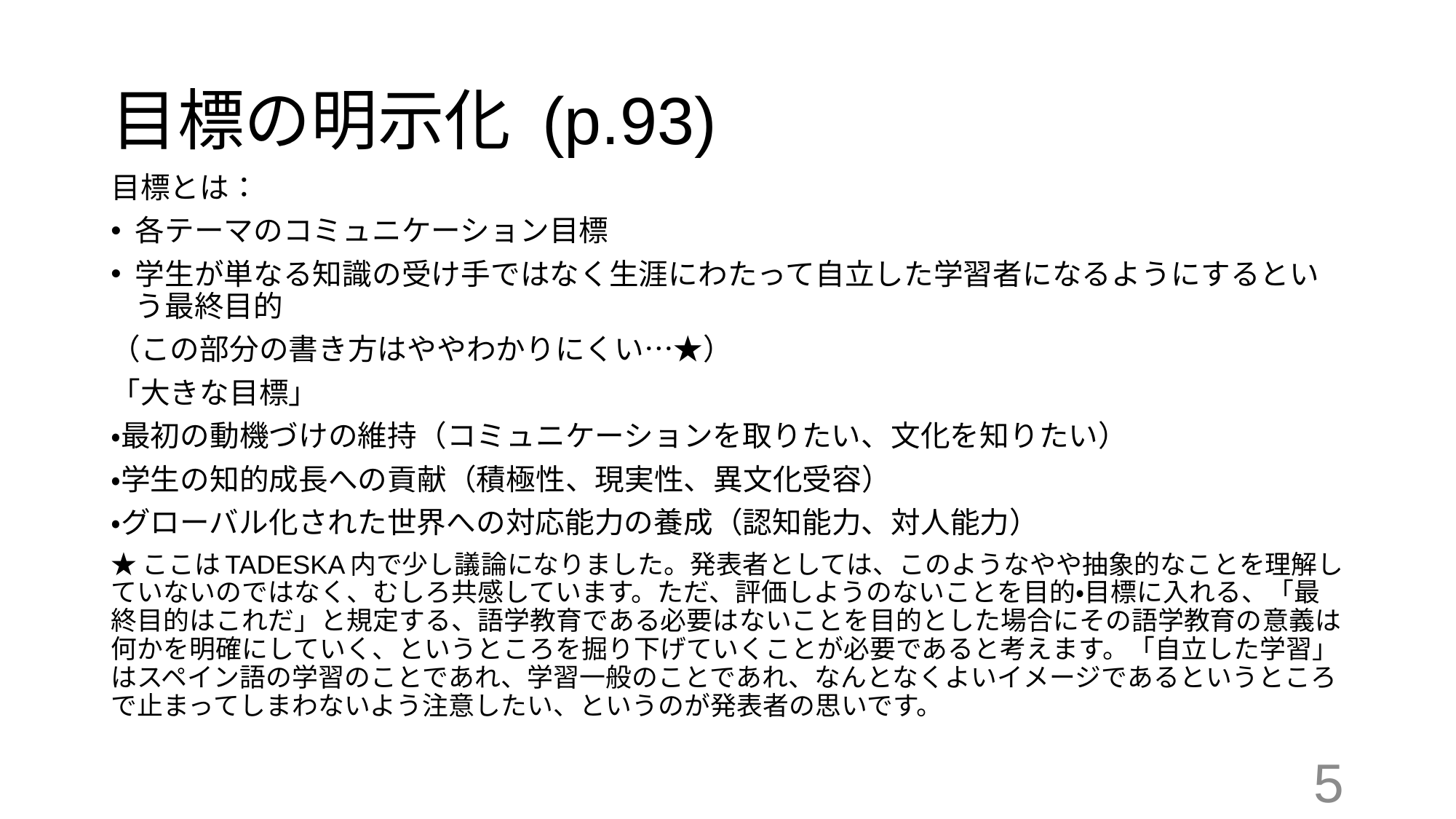

# 目標の明示化 (p.93)
目標とは：
各テーマのコミュニケーション目標
学生が単なる知識の受け手ではなく生涯にわたって自立した学習者になるようにするという最終目的
（この部分の書き方はややわかりにくい…★）
「大きな目標」
・最初の動機づけの維持（コミュニケーションを取りたい、文化を知りたい）
・学生の知的成長への貢献（積極性、現実性、異文化受容）
・グローバル化された世界への対応能力の養成（認知能力、対人能力）
★ここはTADESKA内で少し議論になりました。発表者としては、このようなやや抽象的なことを理解していないのではなく、むしろ共感しています。ただ、評価しようのないことを目的・目標に入れる、「最終目的はこれだ」と規定する、語学教育である必要はないことを目的とした場合にその語学教育の意義は何かを明確にしていく、というところを掘り下げていくことが必要であると考えます。「自立した学習」はスペイン語の学習のことであれ、学習一般のことであれ、なんとなくよいイメージであるというところで止まってしまわないよう注意したい、というのが発表者の思いです。
5